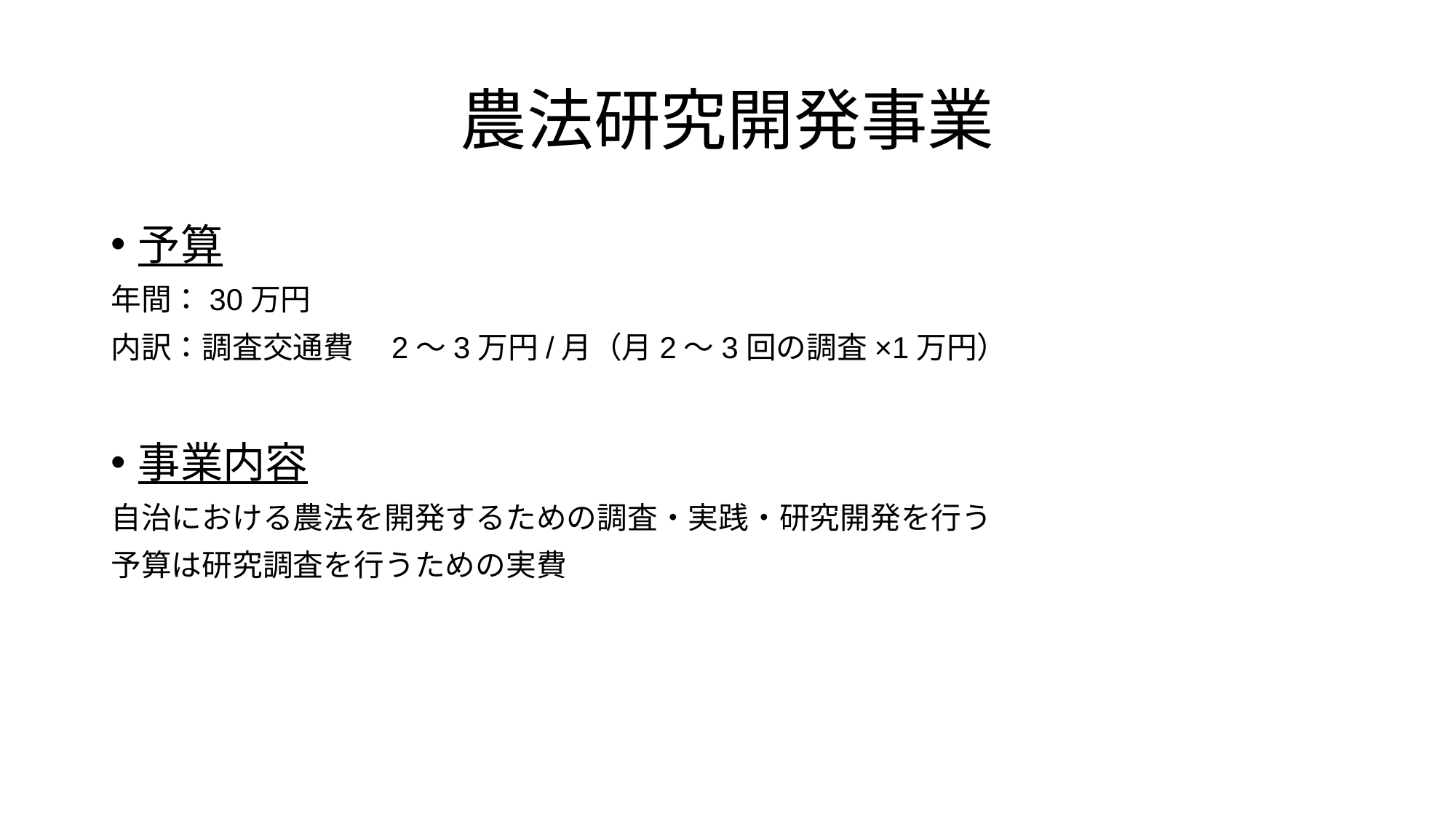

# 農法研究開発事業
予算
年間：30万円
内訳：調査交通費　2～3万円/月（月2～3回の調査×1万円）

事業内容
自治における農法を開発するための調査・実践・研究開発を行う
予算は研究調査を行うための実費